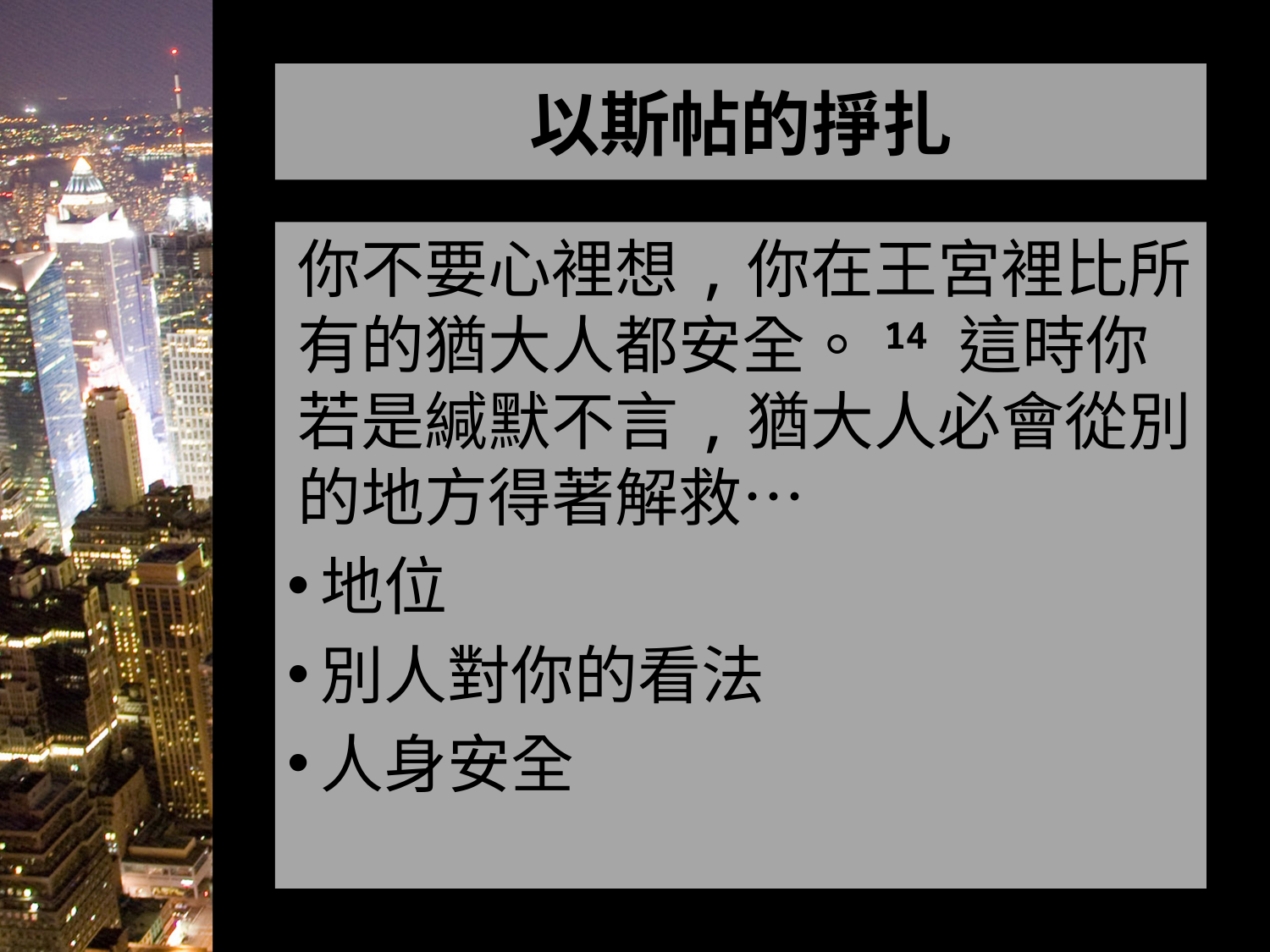

# 以斯帖的掙扎
你不要心裡想,你在王宮裡比所有的猶大人都安全。14 這時你若是緘默不言,猶大人必會從別的地方得著解救…
地位
別人對你的看法
人身安全